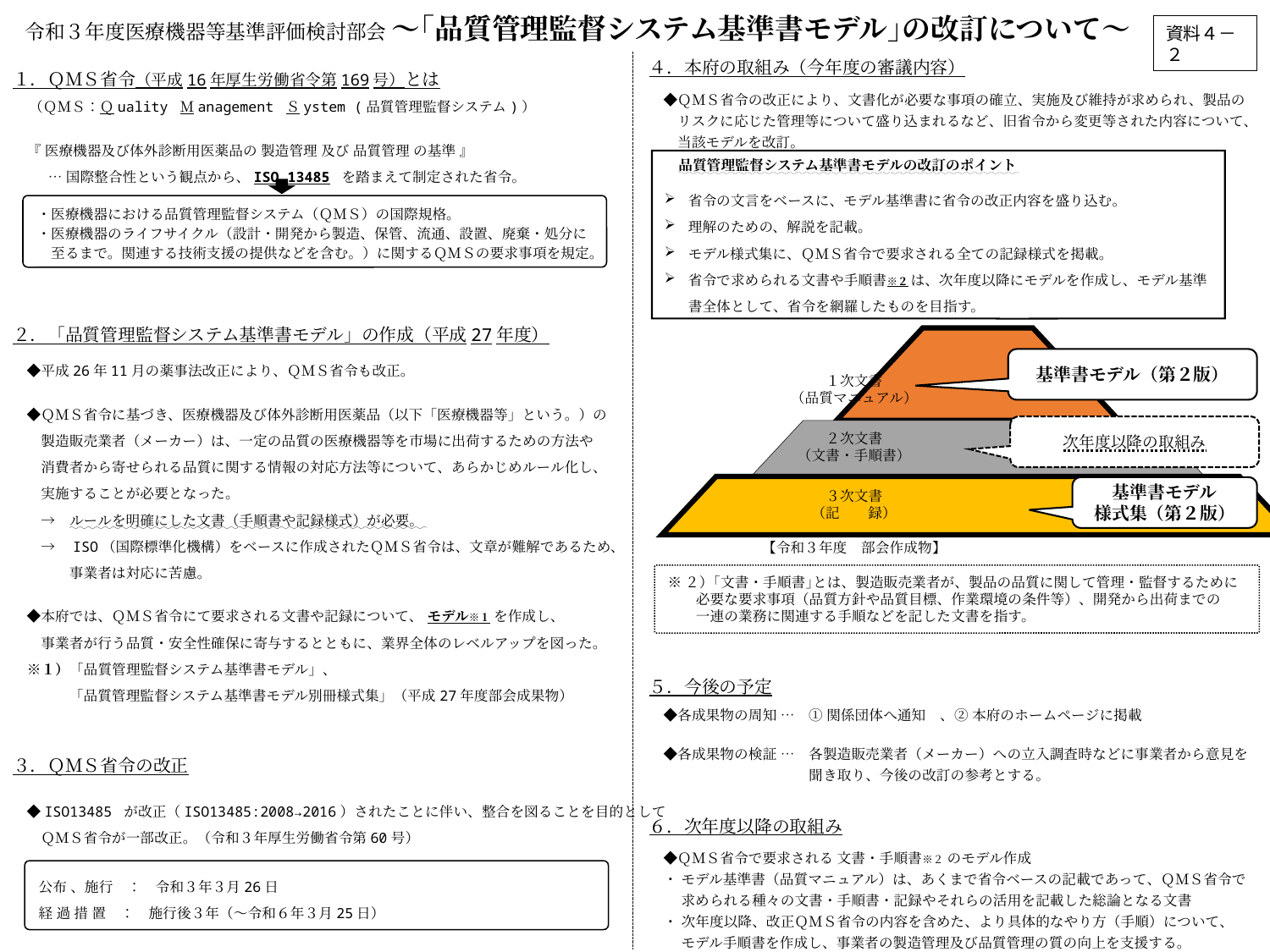

# 令和３年度医療機器等基準評価検討部会 ～｢品質管理監督システム基準書モデル｣の改訂について～
資料４－２
４．本府の取組み（今年度の審議内容）

　◆ＱＭＳ省令の改正により、文書化が必要な事項の確立、実施及び維持が求められ、製品の
　　リスクに応じた管理等について盛り込まれるなど、旧省令から変更等された内容について、
　　当該モデルを改訂。

５．今後の予定

　◆各成果物の周知 …　① 関係団体へ通知　、② 本府のホームページに掲載

　◆各成果物の検証 …　各製造販売業者（メーカー）への立入調査時などに事業者から意見を
　　　　　　　　　　　 聞き取り、今後の改訂の参考とする。

６．次年度以降の取組み

　◆ＱＭＳ省令で要求される 文書・手順書※２ のモデル作成
　・ モデル基準書（品質マニュアル）は、あくまで省令ベースの記載であって、ＱＭＳ省令で
　　 求められる種々の文書・手順書・記録やそれらの活用を記載した総論となる文書
　・ 次年度以降、改正ＱＭＳ省令の内容を含めた、より具体的なやり方（手順）について、
　　 モデル手順書を作成し、事業者の製造管理及び品質管理の質の向上を支援する。
１．ＱＭＳ省令（平成16年厚生労働省令第169号）とは
     （ＱＭＳ：Ｑuality Ｍanagement Ｓystem (品質管理監督システム)）

   『 医療機器及び体外診断用医薬品の 製造管理 及び 品質管理 の基準 』
 　　… 国際整合性という観点から、ISO 13485 を踏まえて制定された省令。

２．「品質管理監督システム基準書モデル」の作成（平成27年度）

　◆平成26年11月の薬事法改正により、ＱＭＳ省令も改正。

　◆ＱＭＳ省令に基づき、医療機器及び体外診断用医薬品（以下「医療機器等」という。）の
　　製造販売業者（メーカー）は、一定の品質の医療機器等を市場に出荷するための方法や
　　消費者から寄せられる品質に関する情報の対応方法等について、あらかじめルール化し、
　　実施することが必要となった。
　　→　ルールを明確にした文書（手順書や記録様式）が必要。
　　→　ISO（国際標準化機構）をベースに作成されたＱＭＳ省令は、文章が難解であるため、
　　　　事業者は対応に苦慮。

　◆本府では、ＱＭＳ省令にて要求される文書や記録について、 モデル※１ を作成し、
　　事業者が行う品質・安全性確保に寄与するとともに、業界全体のレベルアップを図った。
　※１）「品質管理監督システム基準書モデル」、
　　　　「品質管理監督システム基準書モデル別冊様式集」（平成27年度部会成果物）

３．ＱＭＳ省令の改正

　◆ISO13485 が改正（ISO13485:2008→2016）されたことに伴い、整合を図ることを目的として
　　ＱＭＳ省令が一部改正。（令和３年厚生労働省令第60号）
　品質管理監督システム基準書モデルの改訂のポイント

省令の文言をベースに、モデル基準書に省令の改正内容を盛り込む。
理解のための、解説を記載。
モデル様式集に、ＱＭＳ省令で要求される全ての記録様式を掲載。
省令で求められる文書や手順書※２ は、次年度以降にモデルを作成し、モデル基準書全体として、省令を網羅したものを目指す。

・医療機器における品質管理監督システム（ＱＭＳ）の国際規格。
・医療機器のライフサイクル（設計・開発から製造、保管、流通、設置、廃棄・処分に
　至るまで。関連する技術支援の提供などを含む。）に関するＱＭＳの要求事項を規定。

１次文書
（品質マニュアル）
３次文書
（記　　録）
【令和３年度　部会作成物】
基準書モデル（第２版）
次年度以降の取組み
２次文書
（文書・手順書）
基準書モデル
様式集（第２版）
※２）｢文書・手順書｣とは、製造販売業者が、製品の品質に関して管理・監督するために
　　必要な要求事項（品質方針や品質目標、作業環境の条件等）、開発から出荷までの
　　一連の業務に関連する手順などを記した文書を指す。
公布 、施行　：　令和３年３月26日
経 過 措 置　：　施行後３年（～令和６年３月25日）